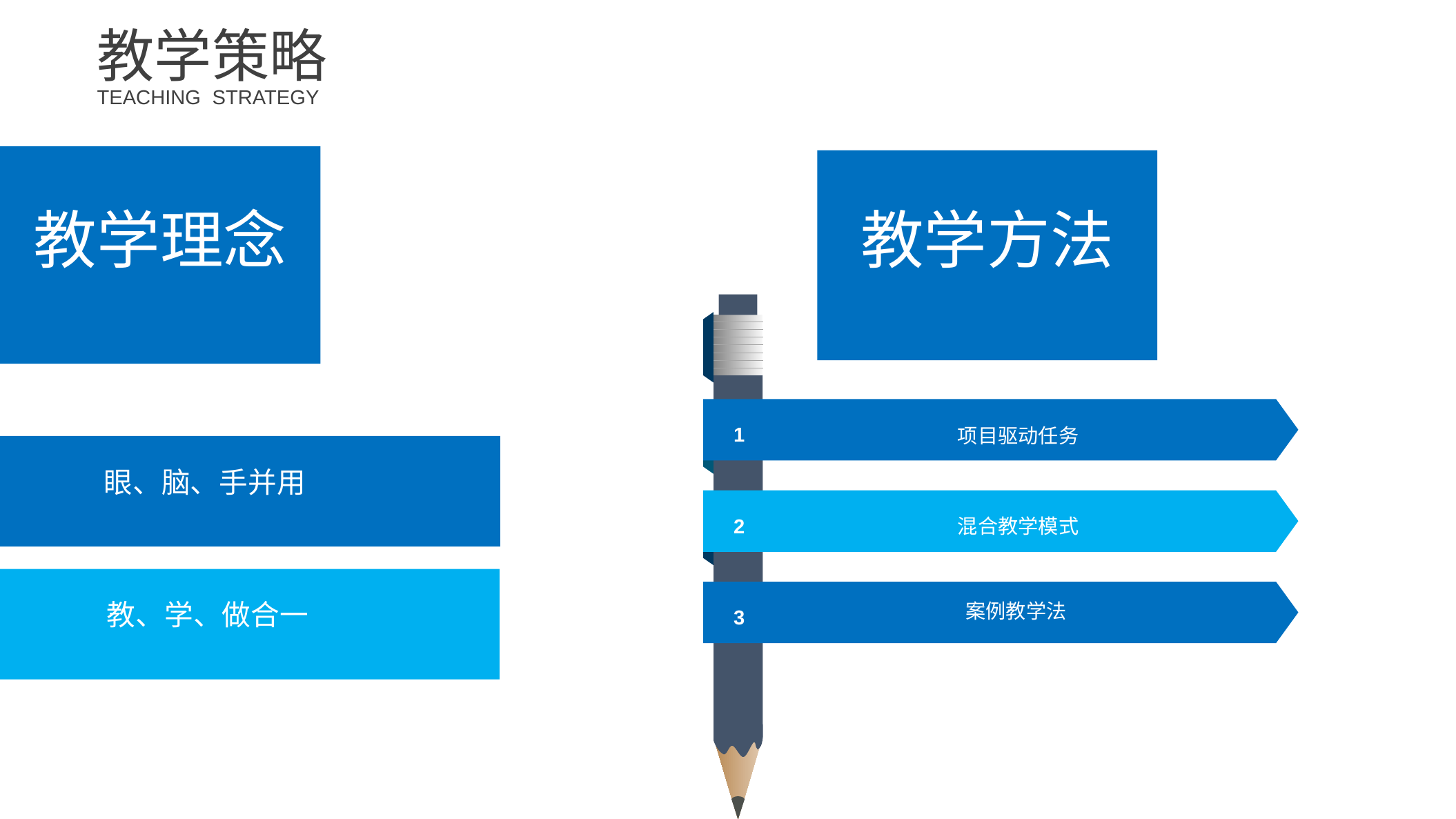

教学策略
TEACHING  STRATEGY

教学理念
教学方法

项目任务驱动

1
项目驱动任务

 眼、脑、手并用

2
混合教学模式

 教、学、做合一

案例教学法
3